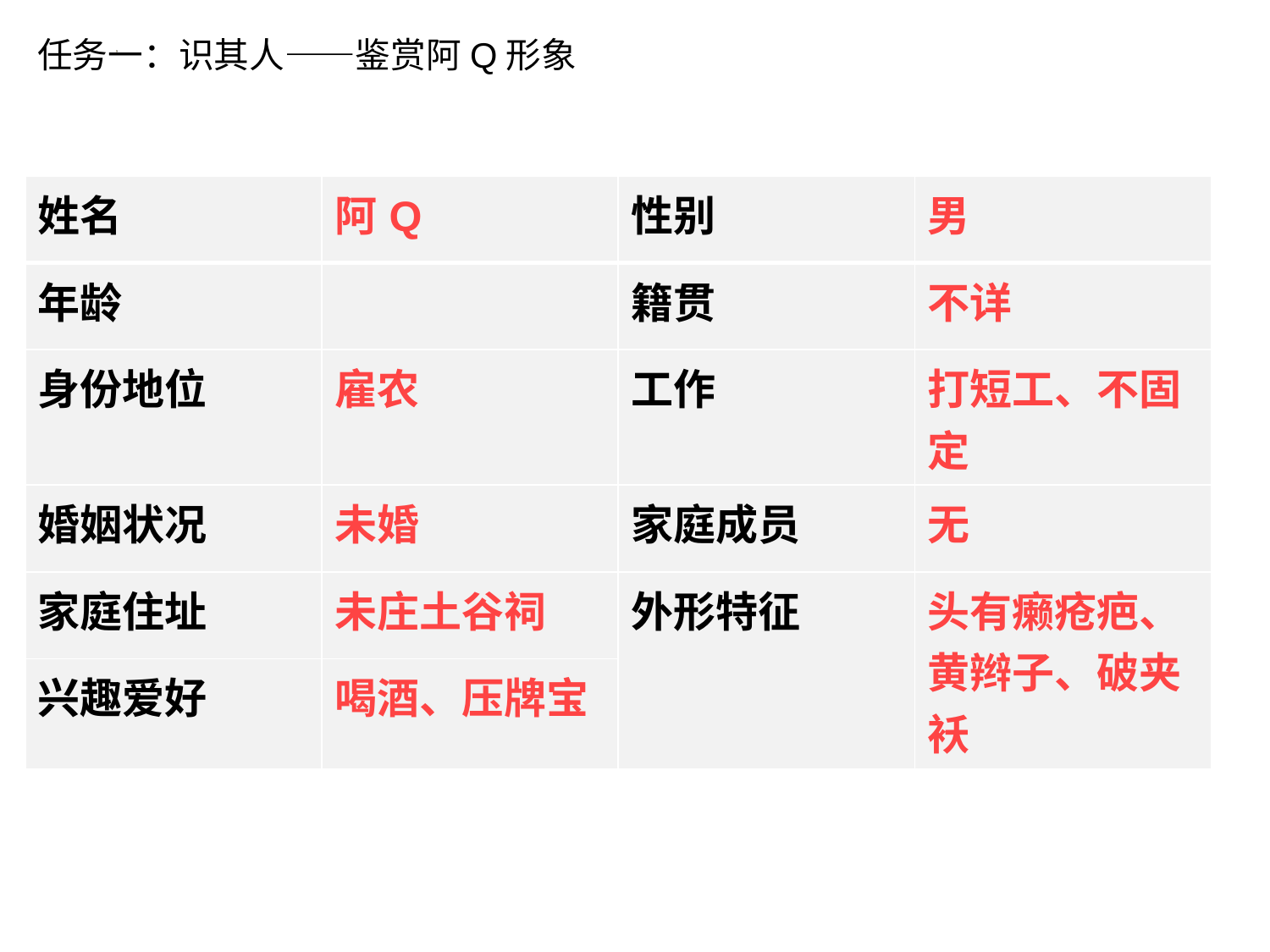

任务一：识其人——鉴赏阿Q形象

| 姓名 | 阿Q | 性别 | 男 |
| --- | --- | --- | --- |
| 年龄 |  | 籍贯 | 不详 |
| 身份地位 | 雇农 | 工作 | 打短工、不固定 |
| 婚姻状况 | 未婚 | 家庭成员 | 无 |
| 家庭住址 | 未庄土谷祠 | 外形特征 | 头有癞疮疤、黄辫子、破夹袄 |
| 兴趣爱好 | 喝酒、压牌宝 |  |  |